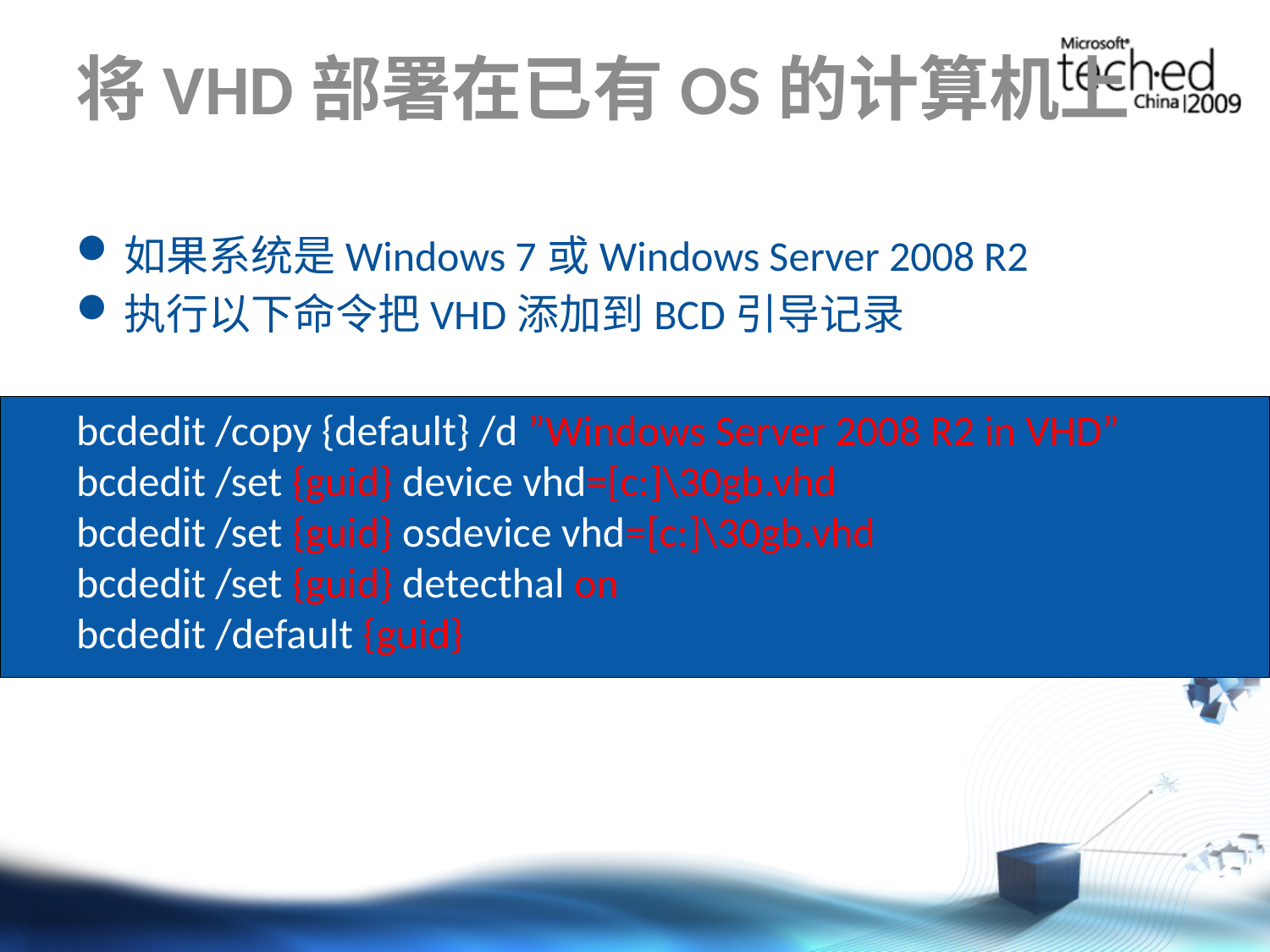

# 将VHD部署在已有OS的计算机上
如果系统是Windows 7或Windows Server 2008 R2
执行以下命令把VHD添加到BCD引导记录

bcdedit /copy {default} /d ”Windows Server 2008 R2 in VHD”
bcdedit /set {guid} device vhd=[c:]\30gb.vhd
bcdedit /set {guid} osdevice vhd=[c:]\30gb.vhd
bcdedit /set {guid} detecthal on
bcdedit /default {guid}